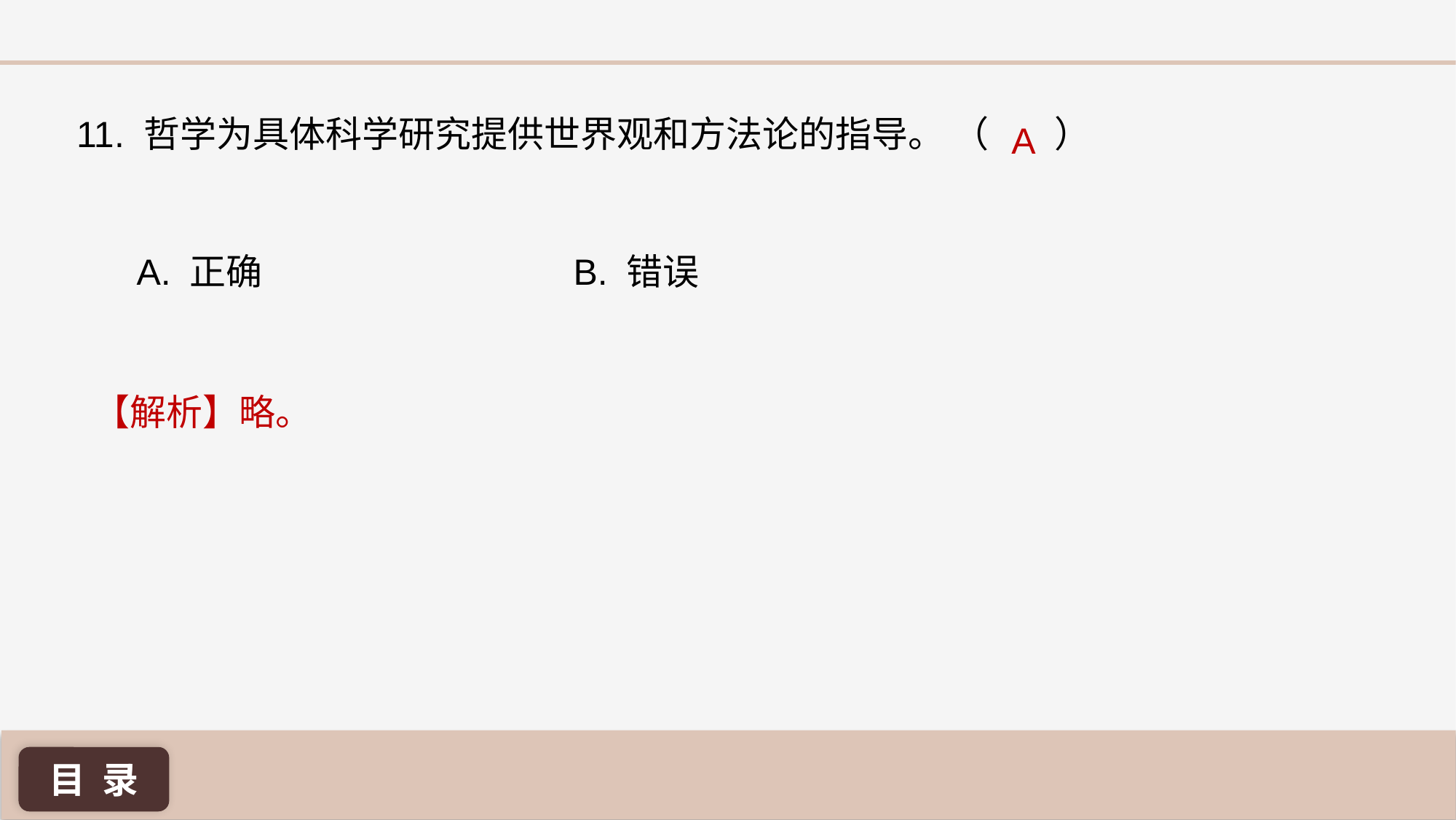

11. 哲学为具体科学研究提供世界观和方法论的指导。 （        ）
A
A. 正确 			B. 错误
【解析】略。